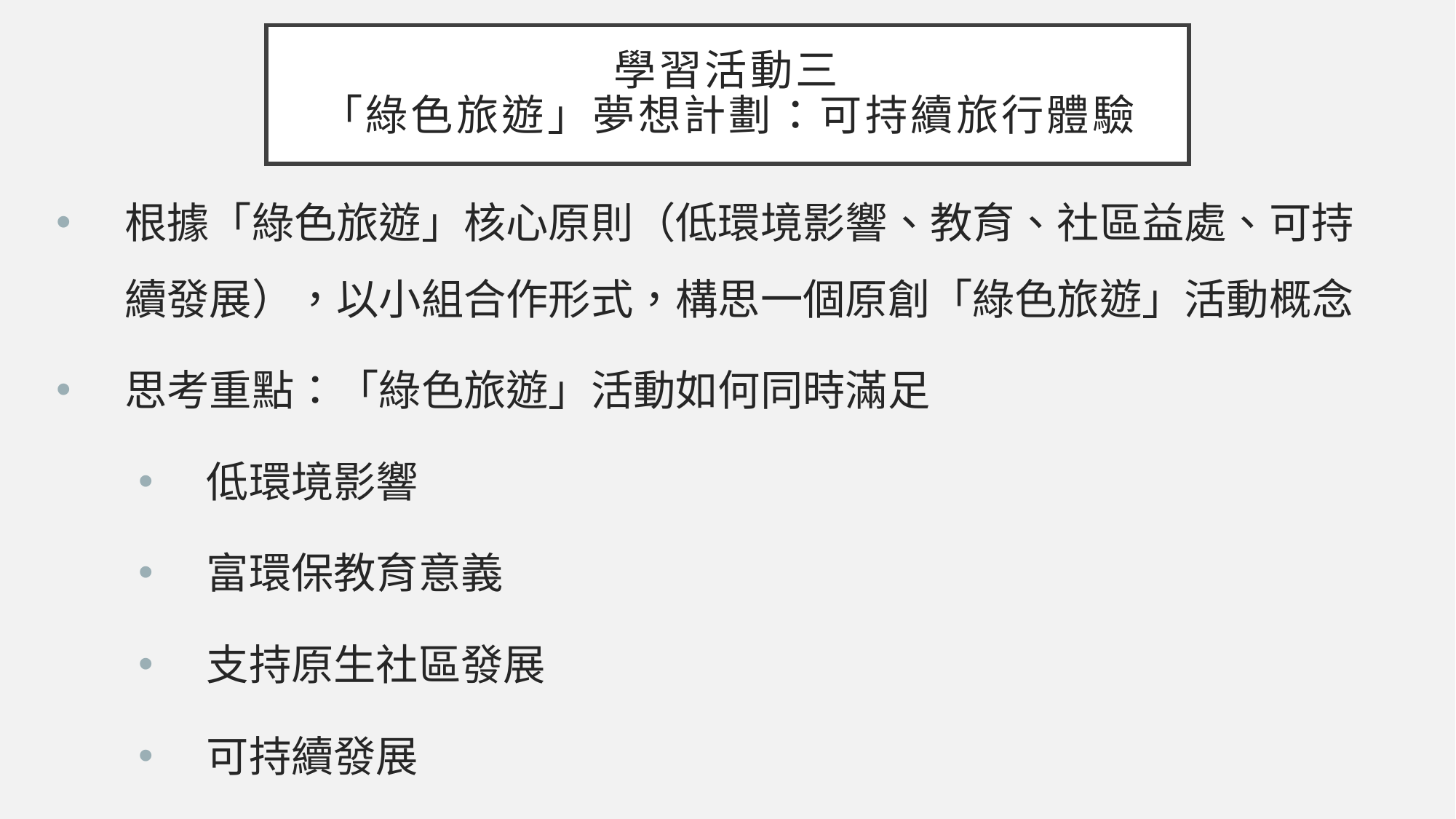

# 學習活動三 「綠色旅遊」夢想計劃：可持續旅行體驗
根據「綠色旅遊」核心原則（低環境影響、教育、社區益處、可持續發展），以小組合作形式，構思一個原創「綠色旅遊」活動概念
思考重點：「綠色旅遊」活動如何同時滿足
低環境影響
富環保教育意義
支持原生社區發展
可持續發展